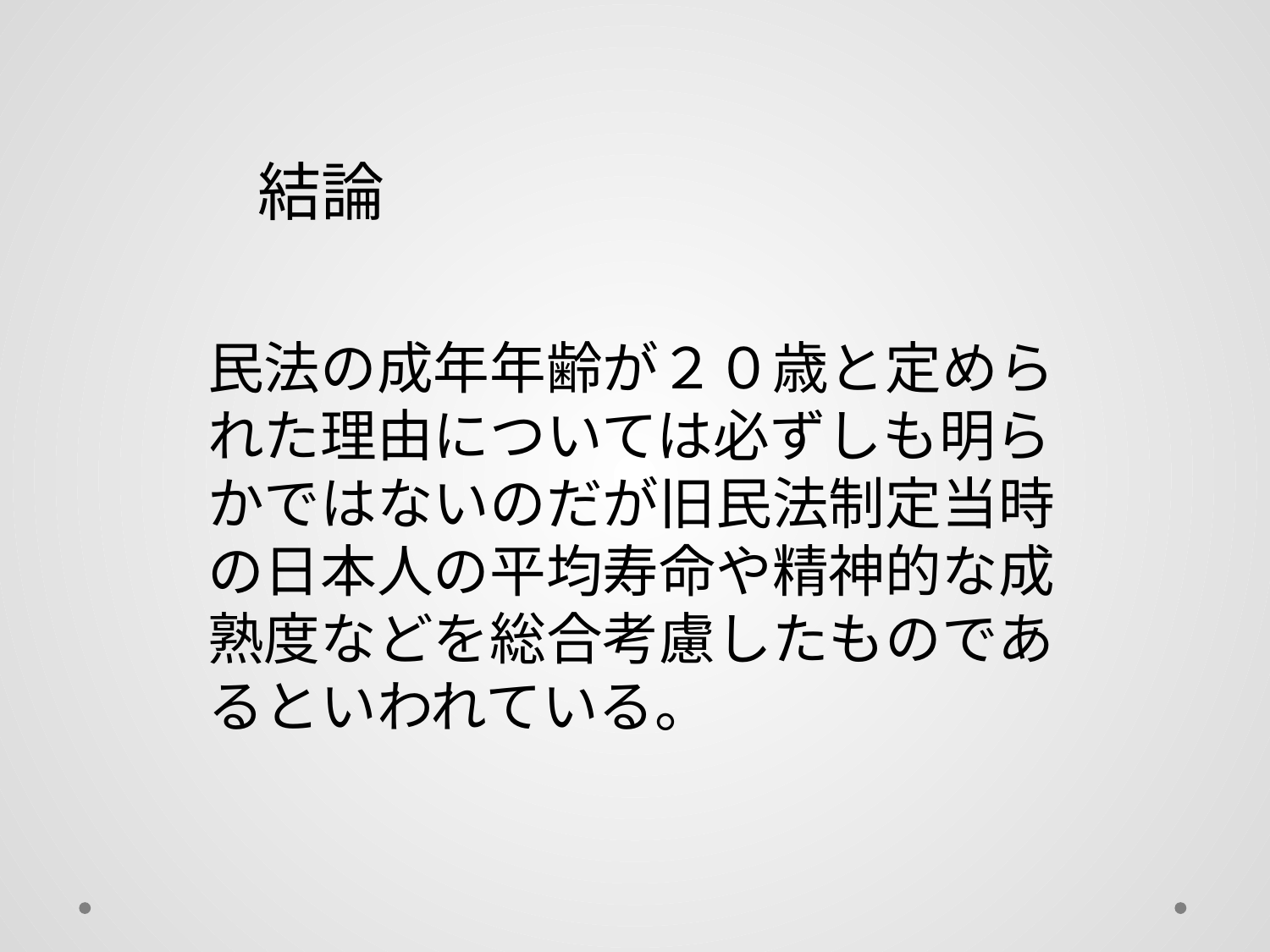

結論
民法の成年年齢が２０歳と定められた理由については必ずしも明らかではないのだが旧民法制定当時の日本人の平均寿命や精神的な成熟度などを総合考慮したものであるといわれている。